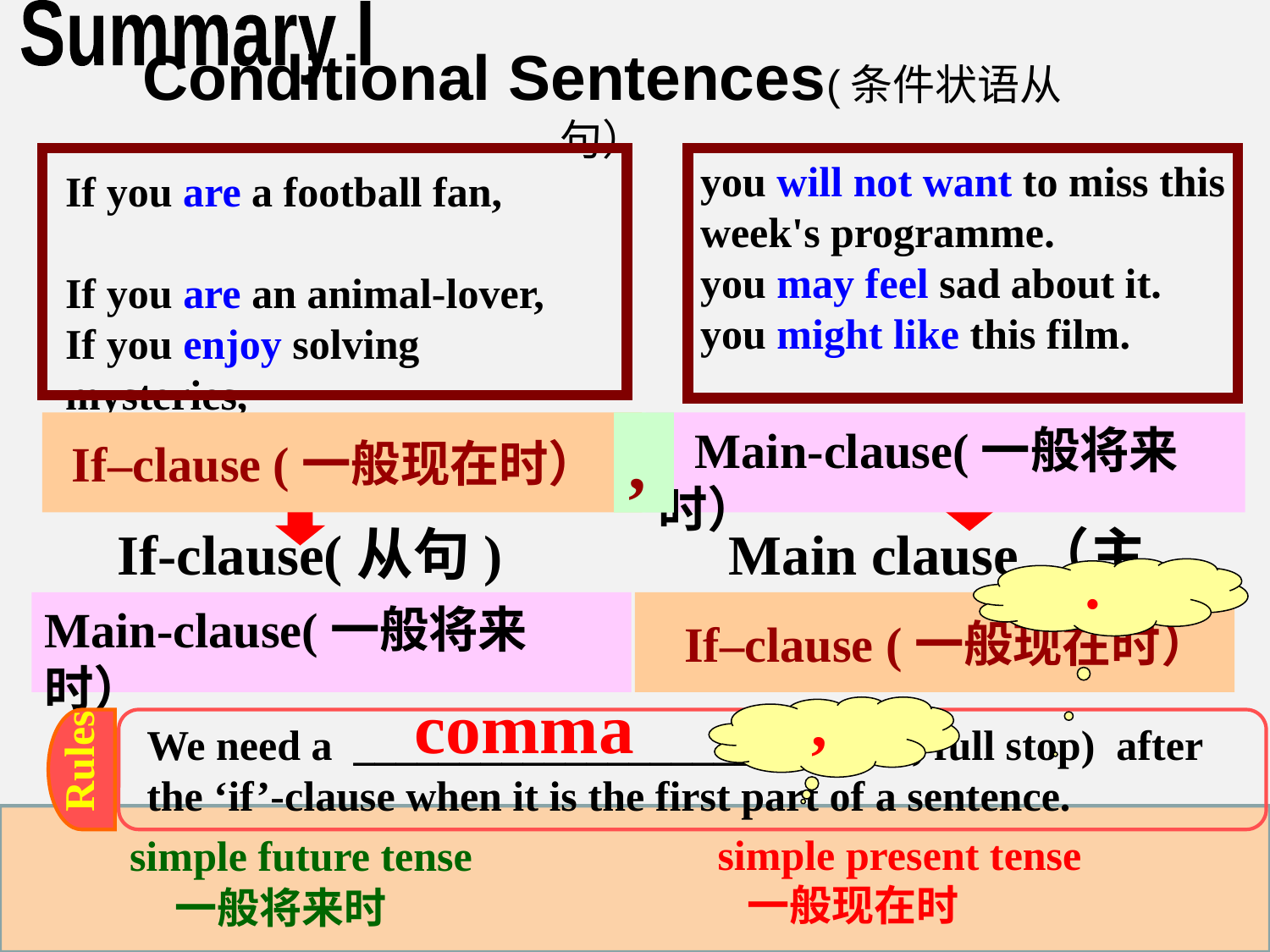

Summary I
Conditional Sentences(条件状语从句）

you will not want to miss this week's programme.
you may feel sad about it.
you might like this film.

If you are a football fan,

If you are an animal-lover,
If you enjoy solving mysteries,

If–clause (一般现在时）
,
   Main-clause(一般将来时）

  If-clause(从句)                Main clause（主句）
.

Main-clause(一般将来时）
   If–clause (一般现在时）
Rules

We need a  ___________________( comma, full stop)  after the ‘if’-clause when it is the first part of a sentence.
comma
,

 simple future tense
     一般将来时
simple present tense
  一般现在时